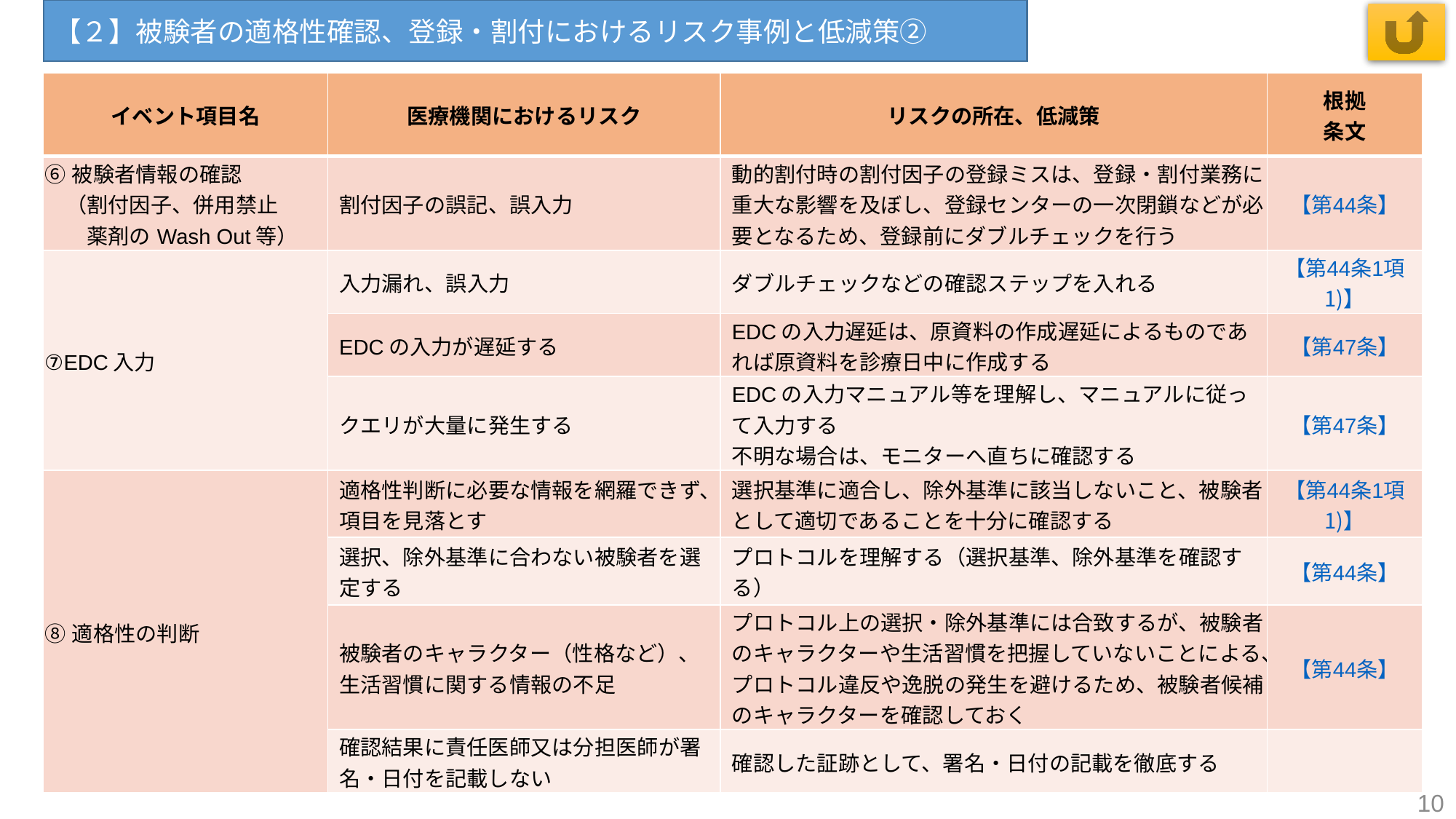

【２】被験者の適格性確認、登録・割付におけるリスク事例と低減策②

| イベント項目名 | 医療機関におけるリスク | リスクの所在、低減策 | 根拠 条文 |
| --- | --- | --- | --- |
| ⑥被験者情報の確認 　（割付因子、併用禁止 　　薬剤のWash Out等） | 割付因子の誤記、誤入力 | 動的割付時の割付因子の登録ミスは、登録・割付業務に重大な影響を及ぼし、登録センターの一次閉鎖などが必要となるため、登録前にダブルチェックを行う | 【第44条】 |
| ⑦EDC入力 | 入力漏れ、誤入力 | ダブルチェックなどの確認ステップを入れる | 【第44条1項1)】 |
|  | EDCの入力が遅延する | EDCの入力遅延は、原資料の作成遅延によるものであれば原資料を診療日中に作成する | 【第47条】 |
|  | クエリが大量に発生する | EDCの入力マニュアル等を理解し、マニュアルに従って入力する 不明な場合は、モニターへ直ちに確認する | 【第47条】 |
| ⑧適格性の判断 | 適格性判断に必要な情報を網羅できず、項目を見落とす | 選択基準に適合し、除外基準に該当しないこと、被験者として適切であることを十分に確認する | 【第44条1項1)】 |
|  | 選択、除外基準に合わない被験者を選定する | プロトコルを理解する（選択基準、除外基準を確認する） | 【第44条】 |
|  | 被験者のキャラクター（性格など）、生活習慣に関する情報の不足 | プロトコル上の選択・除外基準には合致するが、被験者のキャラクターや生活習慣を把握していないことによる、プロトコル違反や逸脱の発生を避けるため、被験者候補のキャラクターを確認しておく | 【第44条】 |
|  | 確認結果に責任医師又は分担医師が署名・日付を記載しない | 確認した証跡として、署名・日付の記載を徹底する |  |